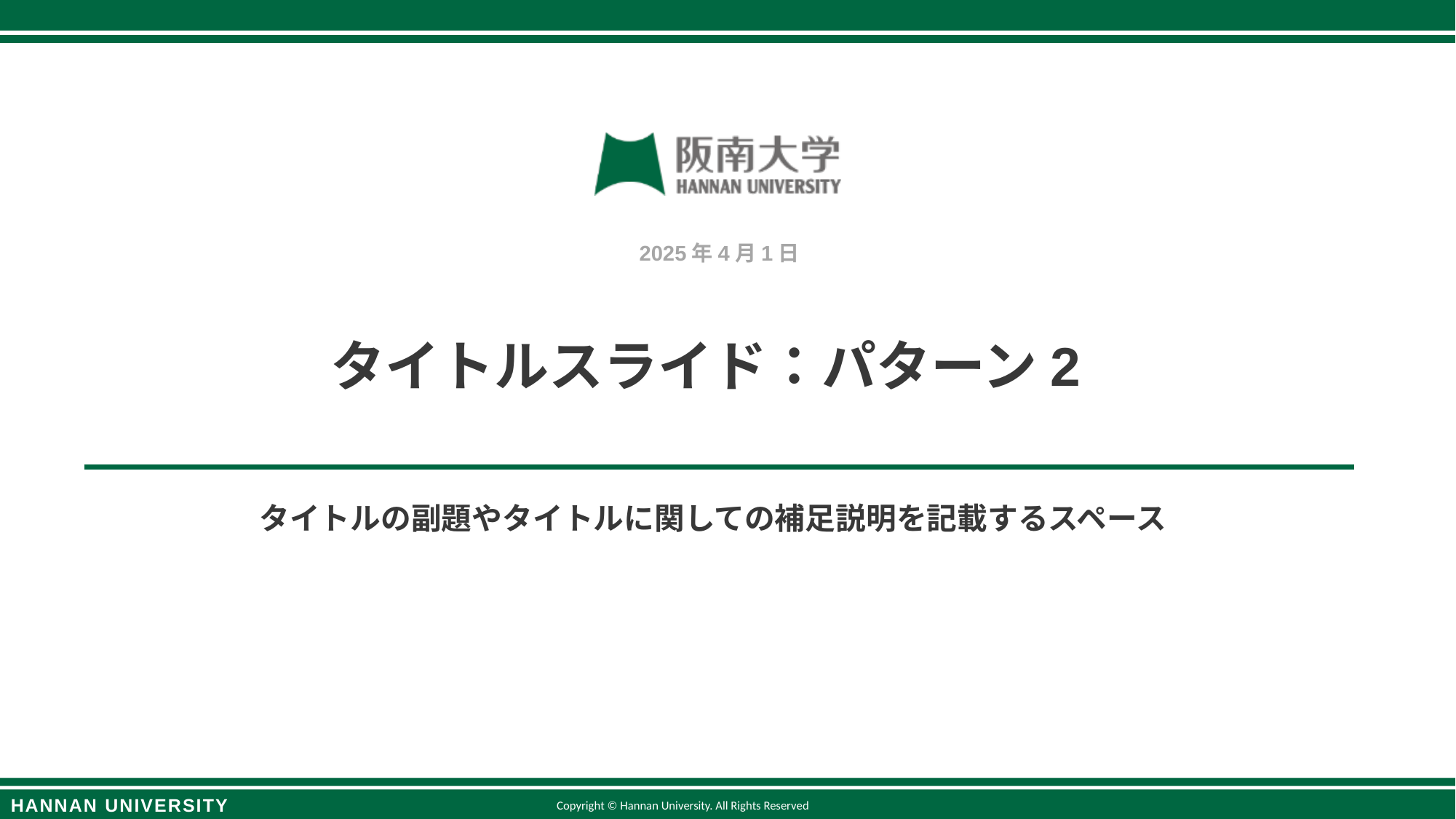

2025年4月1日
# タイトルスライド：パターン2
タイトルの副題やタイトルに関しての補足説明を記載するスペース